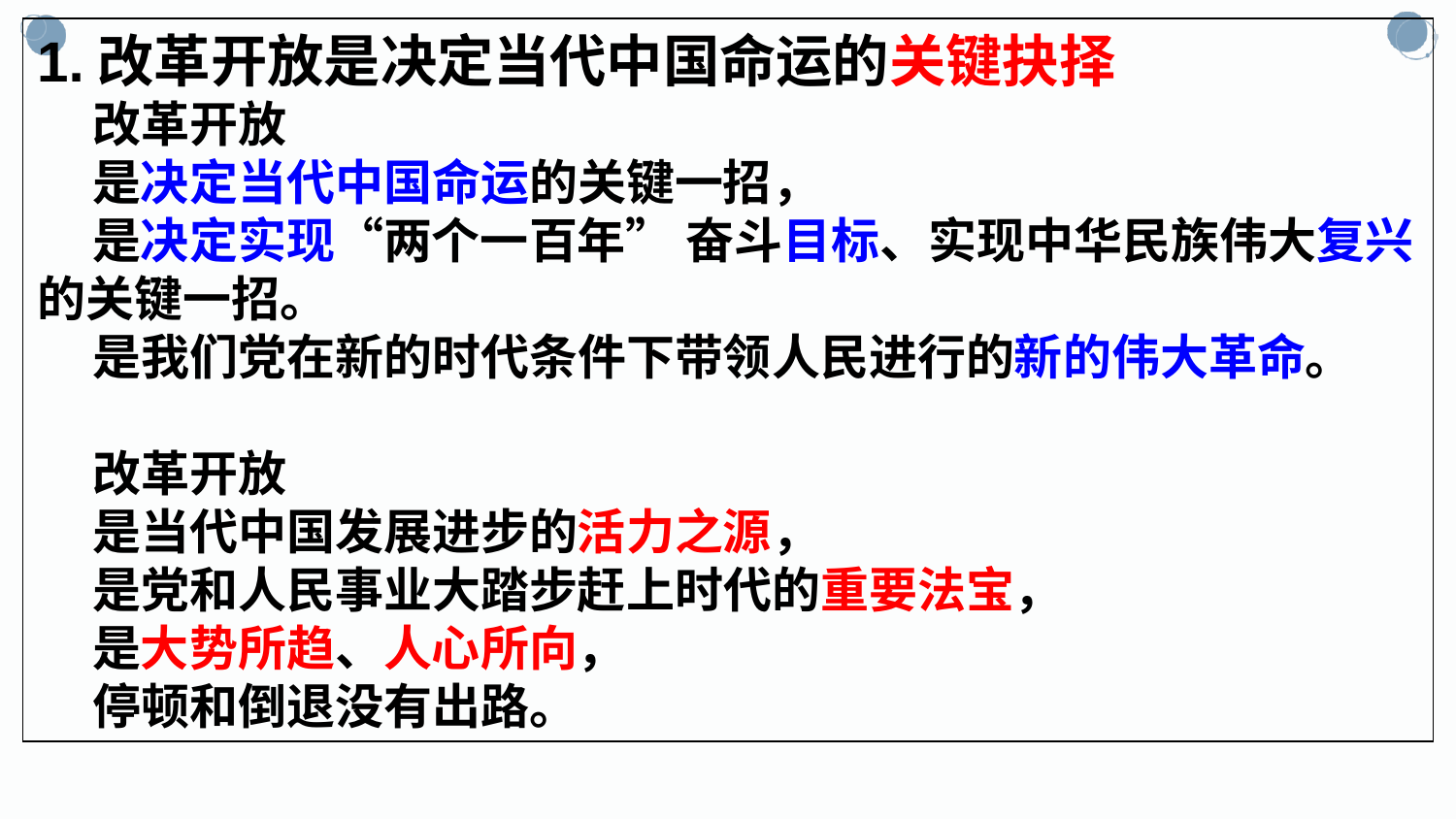

1.改革开放是决定当代中国命运的关键抉择
    改革开放
    是决定当代中国命运的关键一招，
    是决定实现“两个一百年” 奋斗目标、实现中华民族伟大复兴的关键一招。
    是我们党在新的时代条件下带领人民进行的新的伟大革命。

    改革开放
    是当代中国发展进步的活力之源，
    是党和人民事业大踏步赶上时代的重要法宝，
    是大势所趋、人心所向，
    停顿和倒退没有出路。